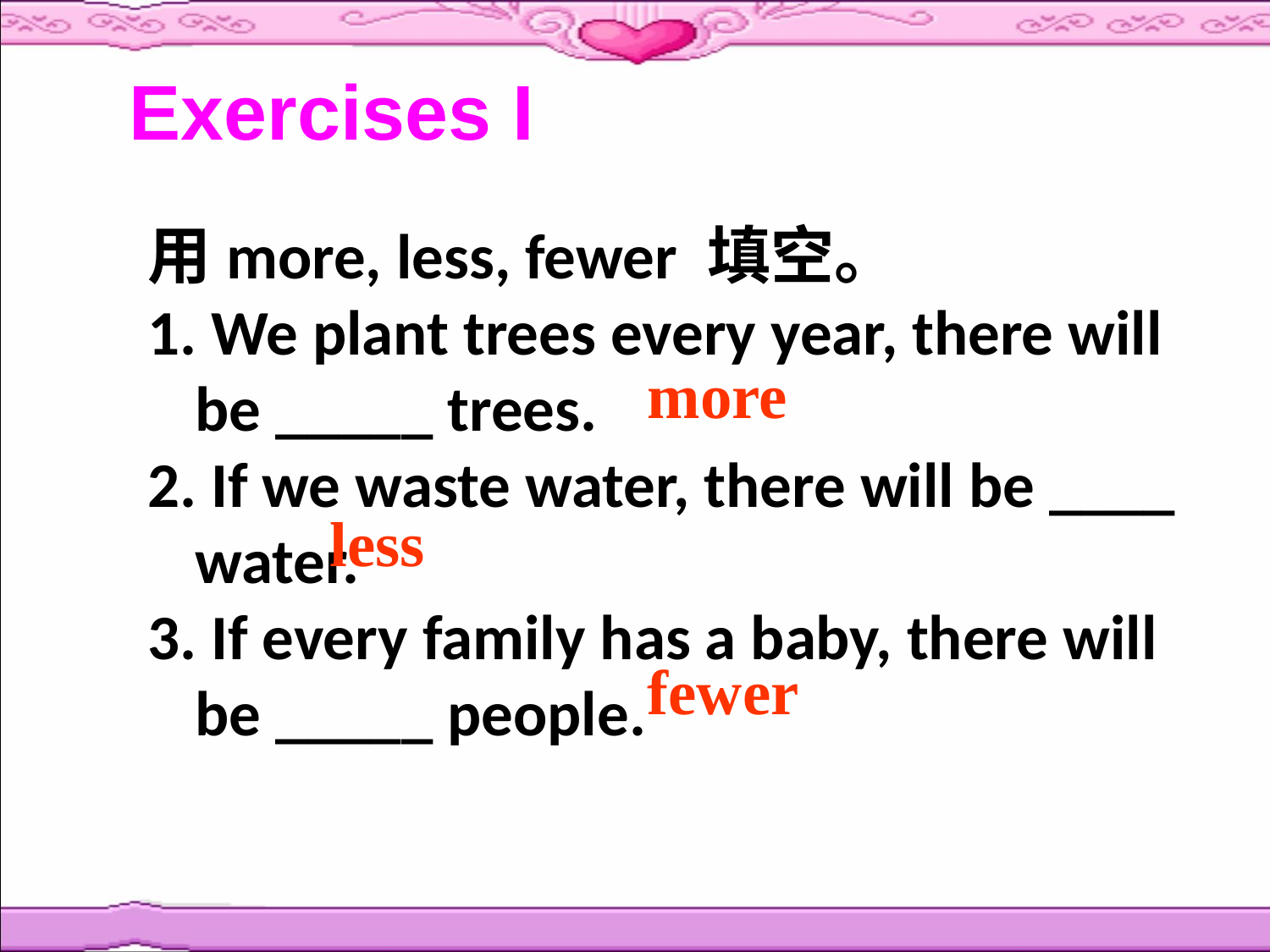

Exercises I
用more, less, fewer 填空。
1. We plant trees every year, there will be _____ trees.
2. If we waste water, there will be ____ water.
3. If every family has a baby, there will be _____ people.
more
less
fewer